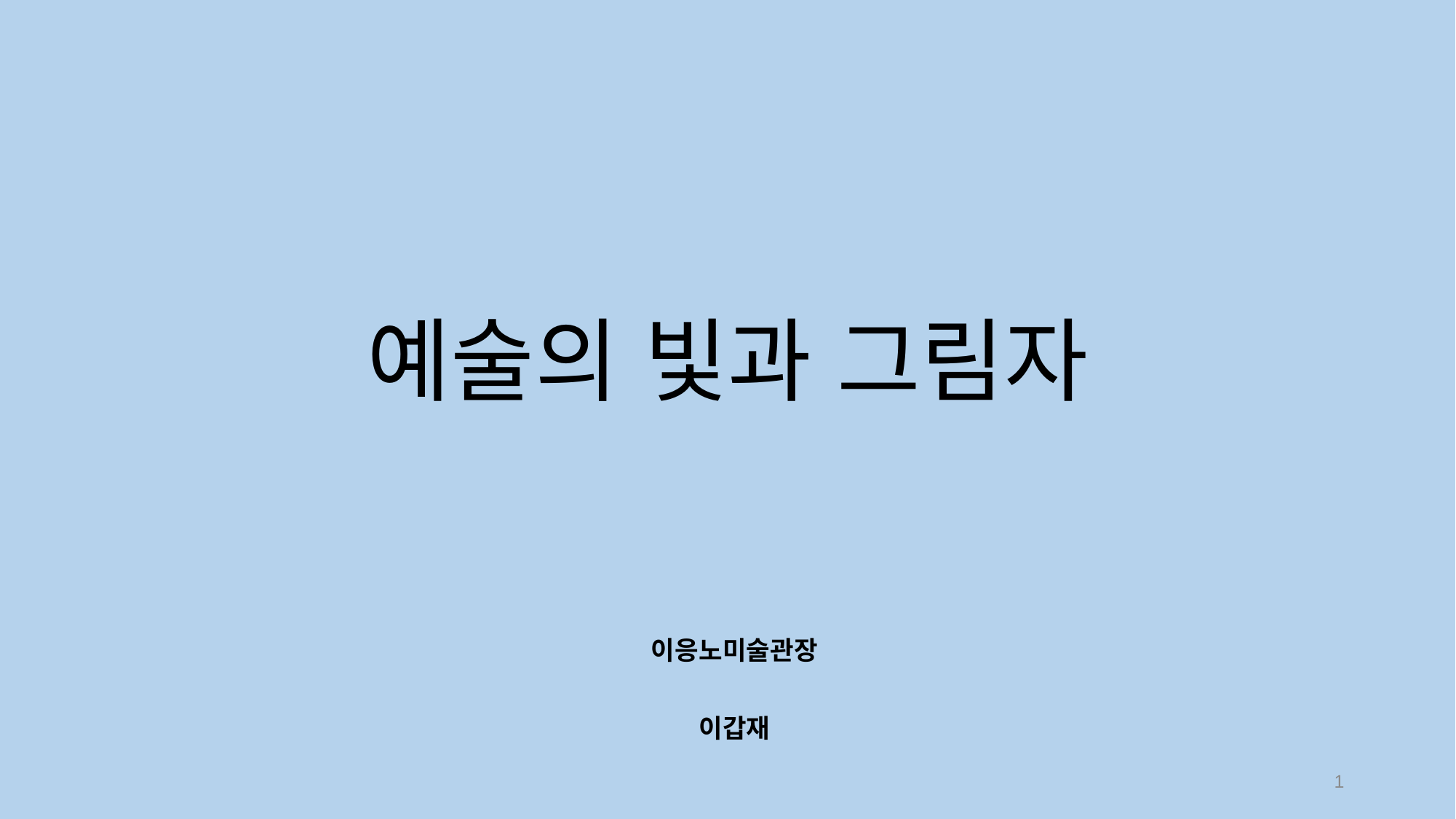

# 예술의 빛과 그림자

이응노미술관장

이갑재
1